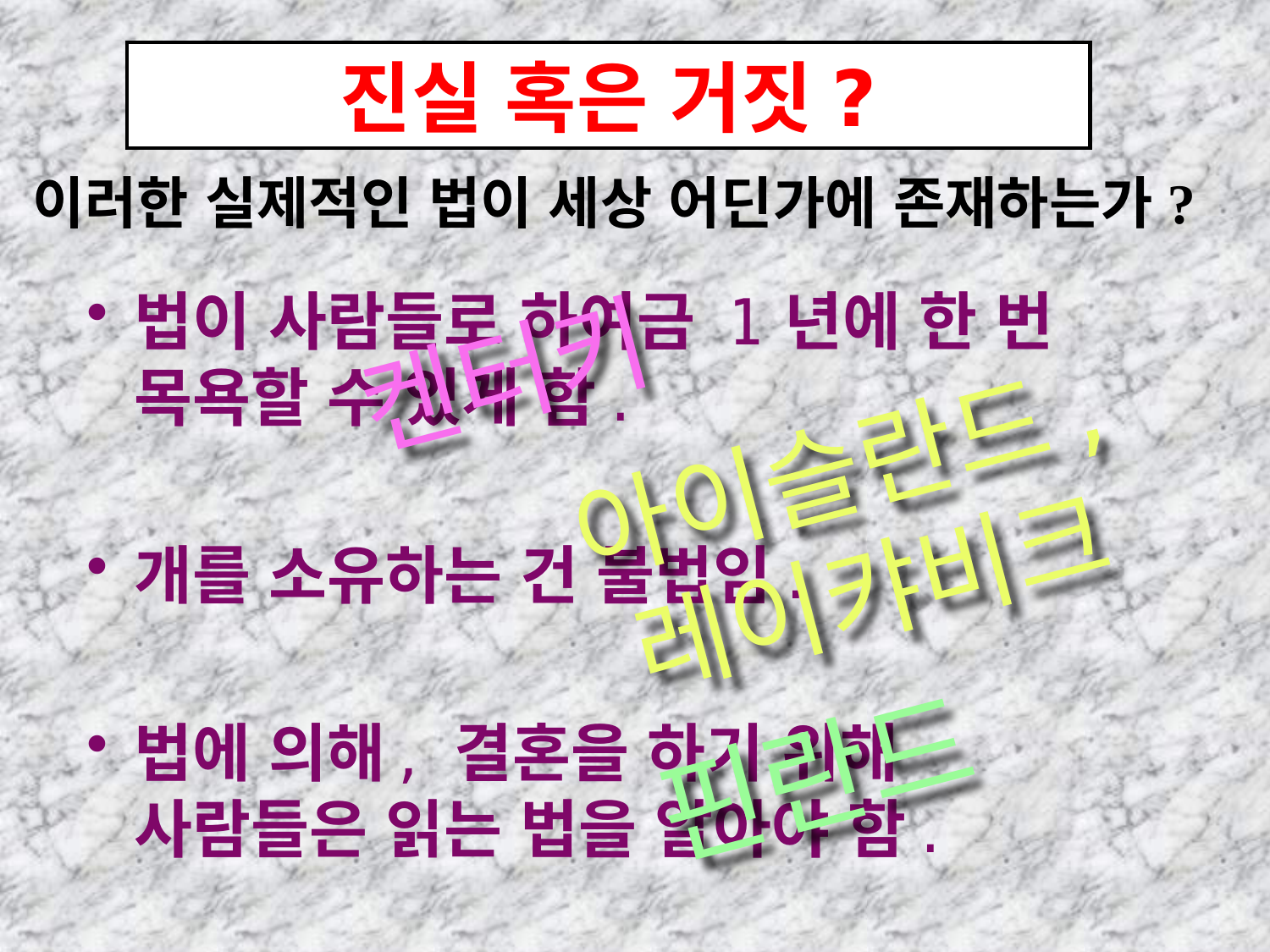

# 진실 혹은 거짓?
이러한 실제적인 법이 세상 어딘가에 존재하는가?
법이 사람들로 하여금 1년에 한 번 목욕할 수 있게 함.

개를 소유하는 건 불법임.

법에 의해, 결혼을 하기 위해 사람들은 읽는 법을 알아야 함.
켄터키
아이슬란드, 레이캬비크
핀란드